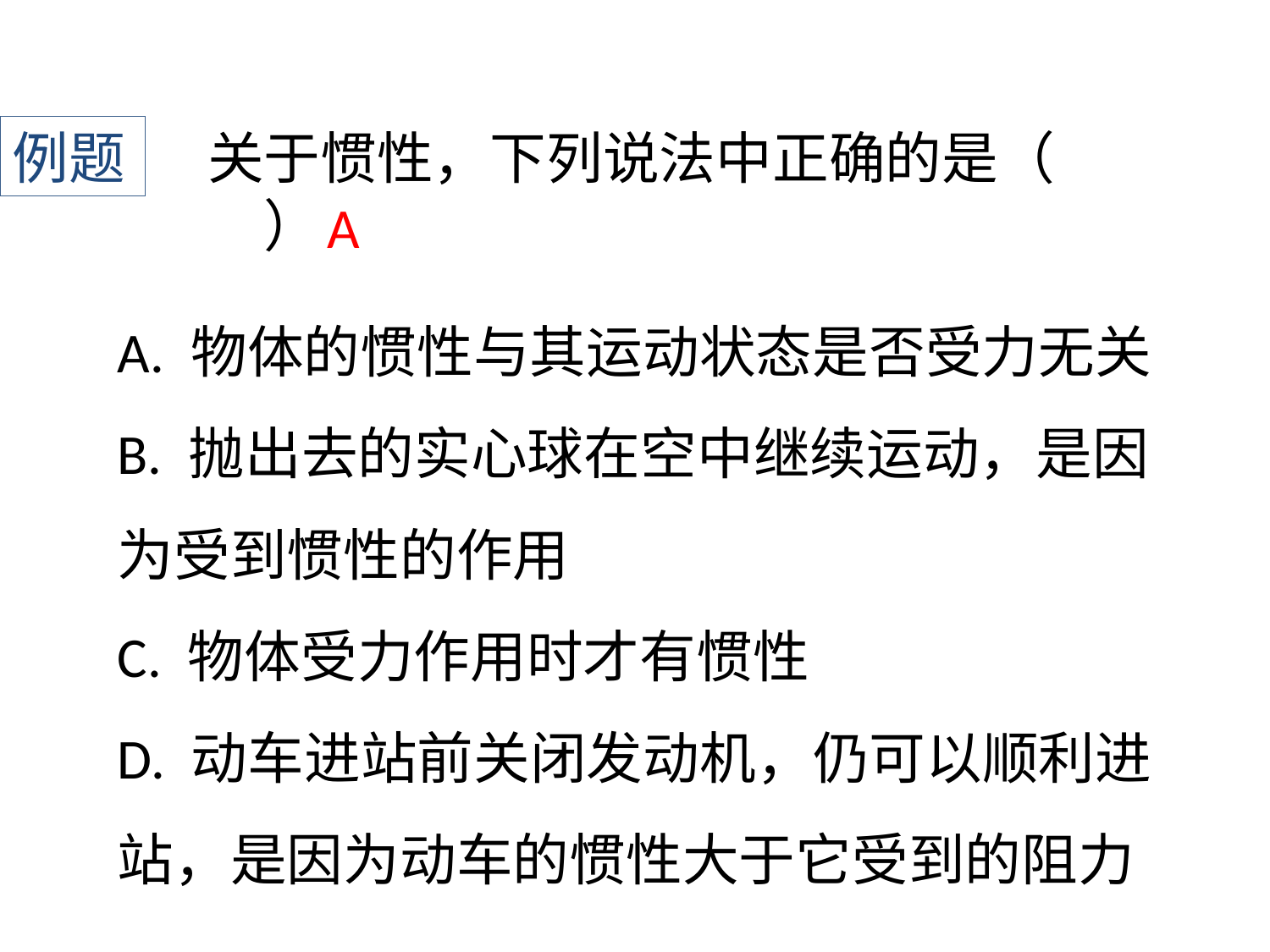

例题
关于惯性，下列说法中正确的是（　　）
A
A. 物体的惯性与其运动状态是否受力无关
B. 抛出去的实心球在空中继续运动，是因为受到惯性的作用
C. 物体受力作用时才有惯性
D. 动车进站前关闭发动机，仍可以顺利进站，是因为动车的惯性大于它受到的阻力